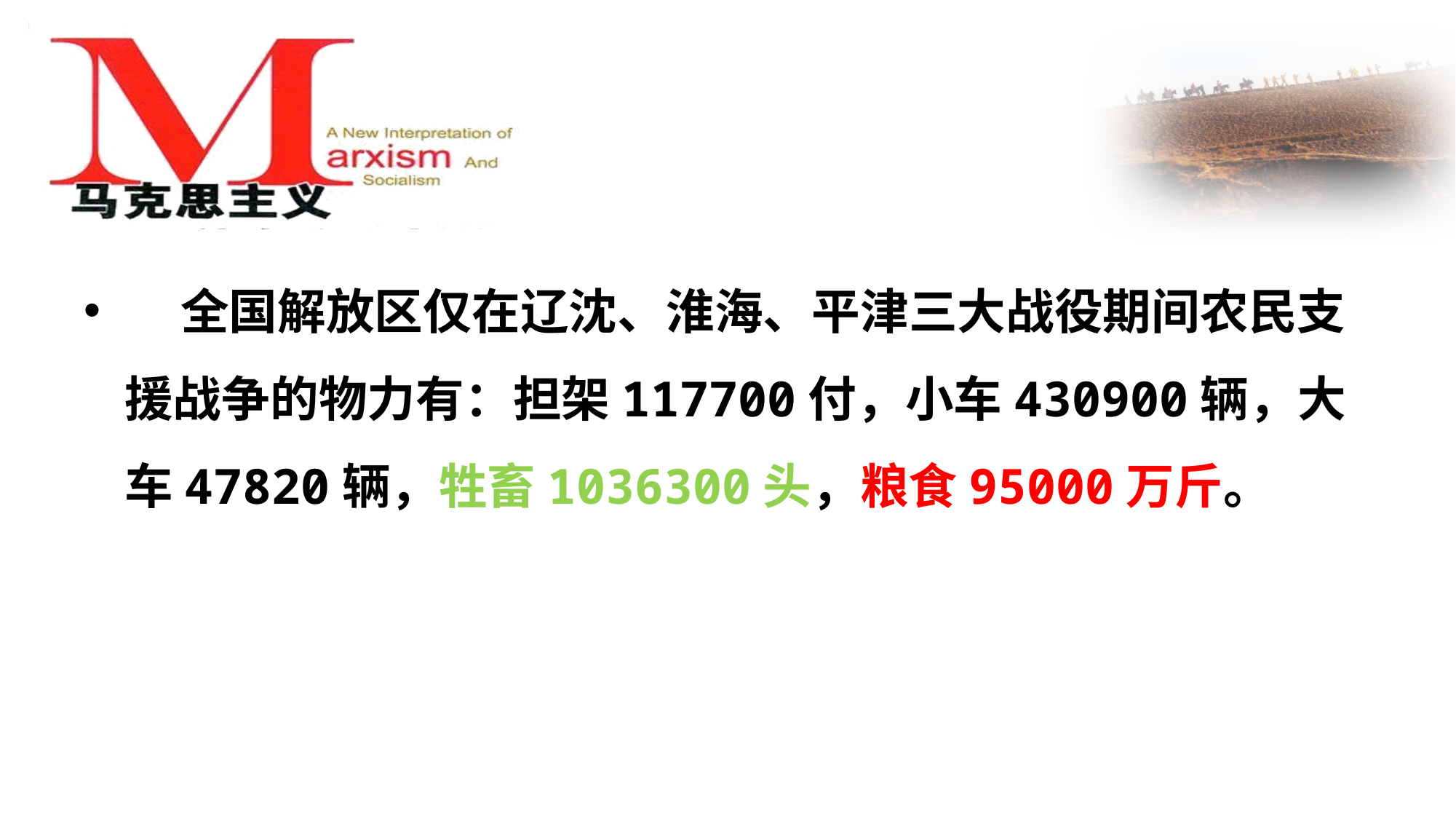

全国解放区仅在辽沈、淮海、平津三大战役期间农民支援战争的物力有：担架117700付，小车430900辆，大车47820辆，牲畜1036300头，粮食95000万斤。